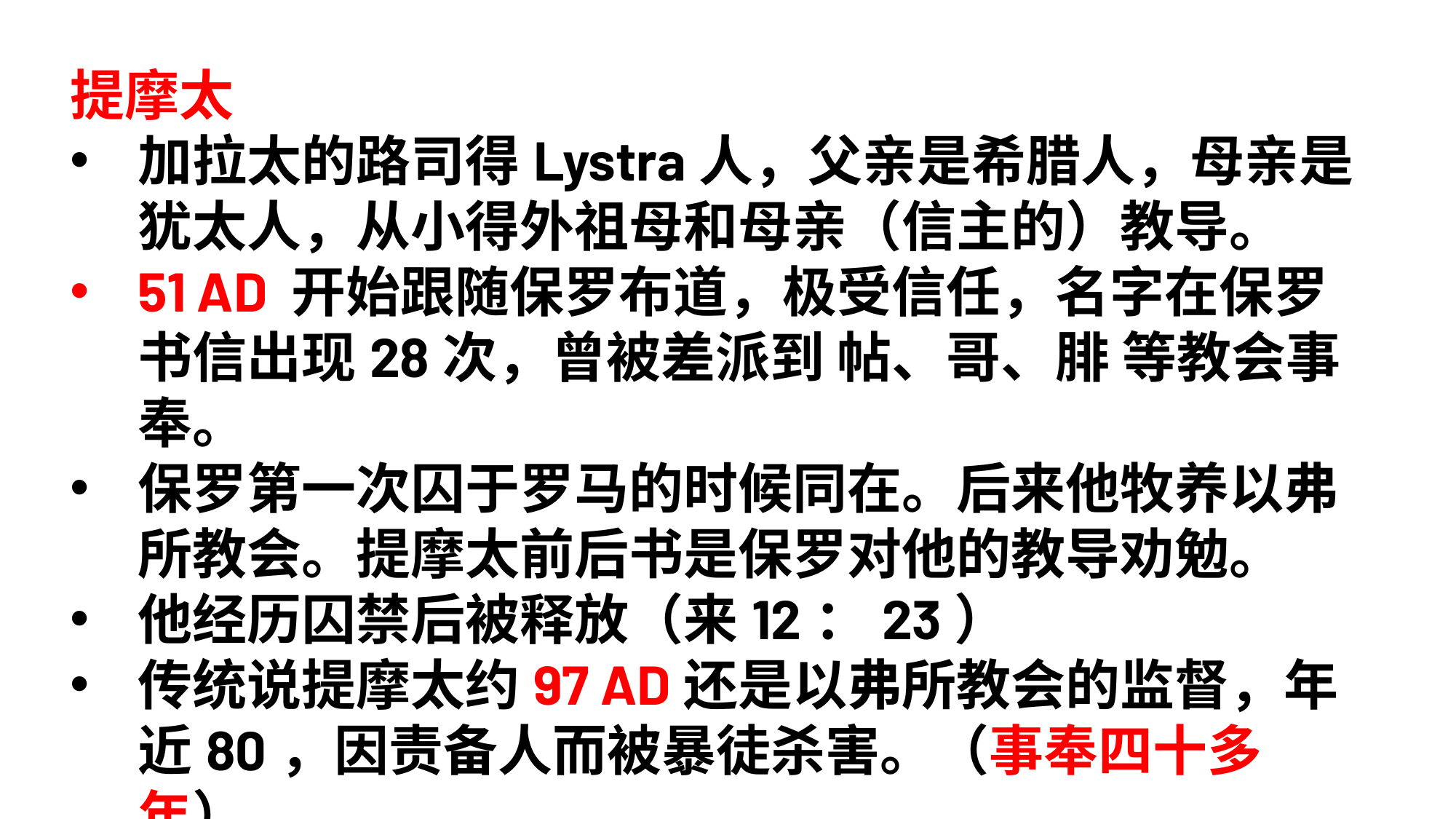

提摩太
加拉太的路司得Lystra人，父亲是希腊人，母亲是犹太人，从小得外祖母和母亲（信主的）教导。
51 AD 开始跟随保罗布道，极受信任，名字在保罗书信出现28次，曾被差派到 帖、哥、腓 等教会事奉。
保罗第一次囚于罗马的时候同在。后来他牧养以弗所教会。提摩太前后书是保罗对他的教导劝勉。
他经历囚禁后被释放（来12：23）
传统说提摩太约97 AD还是以弗所教会的监督，年近80，因责备人而被暴徒杀害。（事奉四十多年）